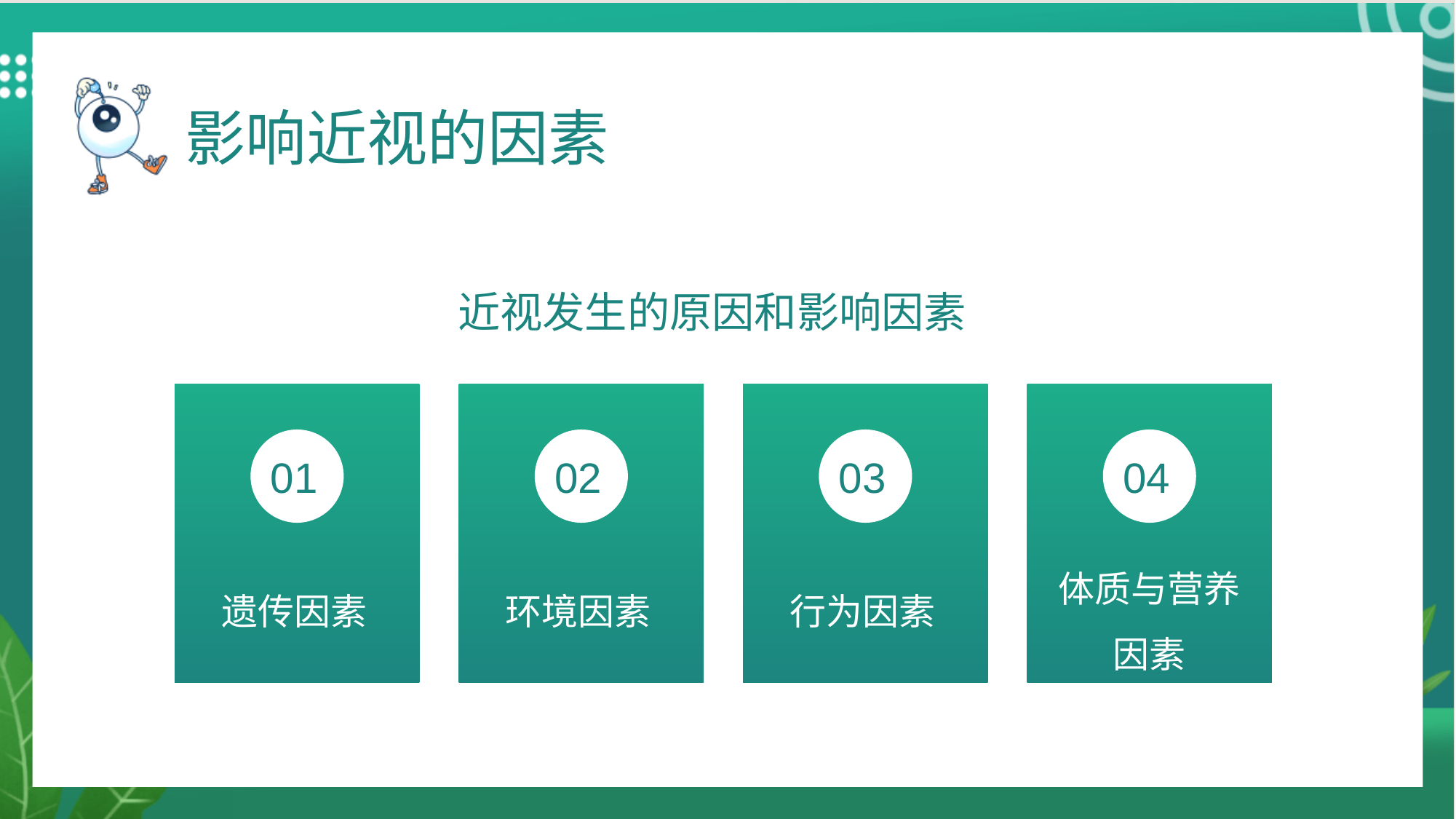

近视发生的原因和影响因素

01
遗传因素

02
环境因素

03
行为因素

04
体质与营养因素